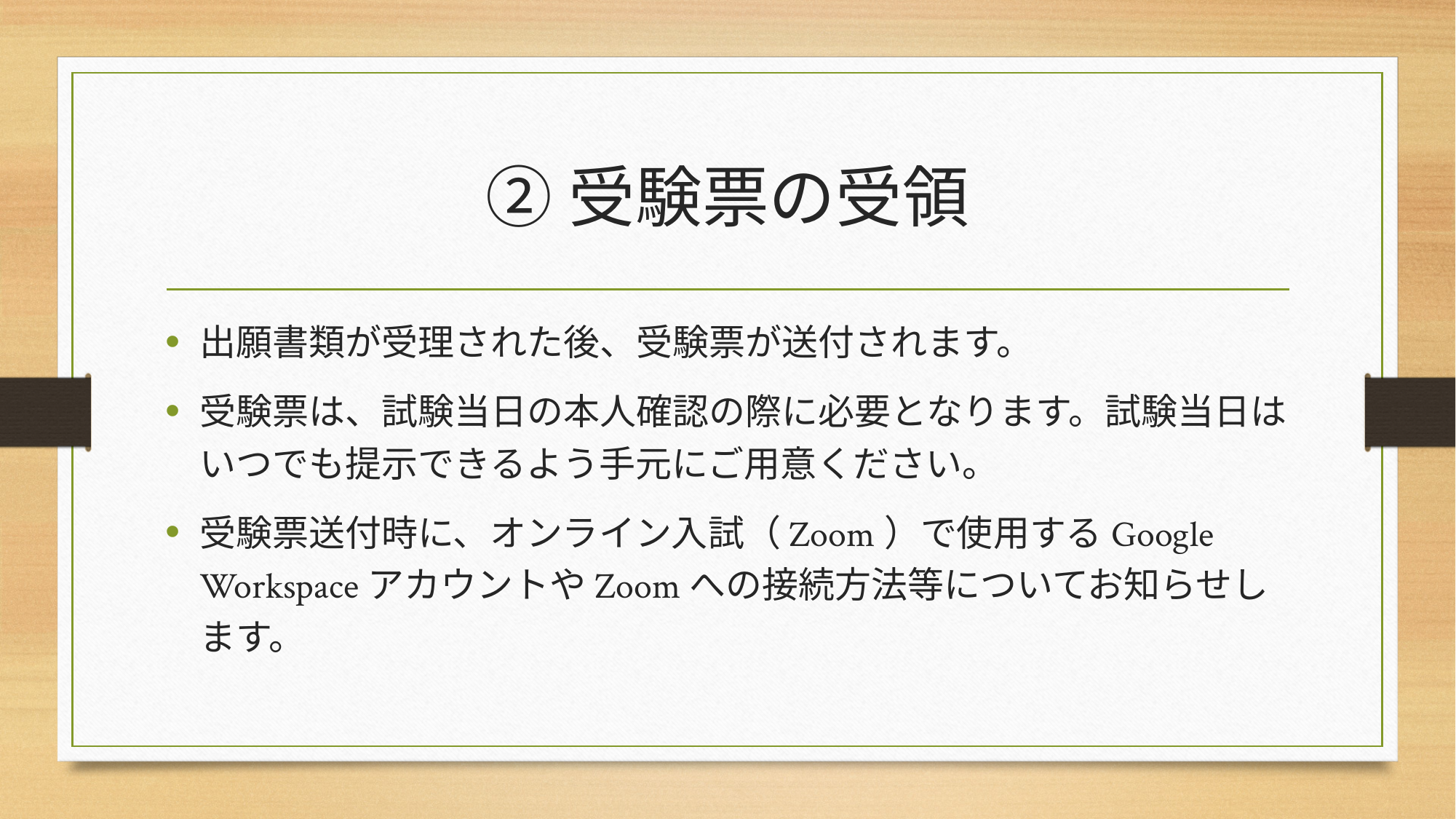

# ②受験票の受領
出願書類が受理された後、受験票が送付されます。
受験票は、試験当日の本人確認の際に必要となります。試験当日はいつでも提示できるよう手元にご用意ください。
受験票送付時に、オンライン入試（Zoom）で使用するGoogle WorkspaceアカウントやZoomへの接続方法等についてお知らせします。